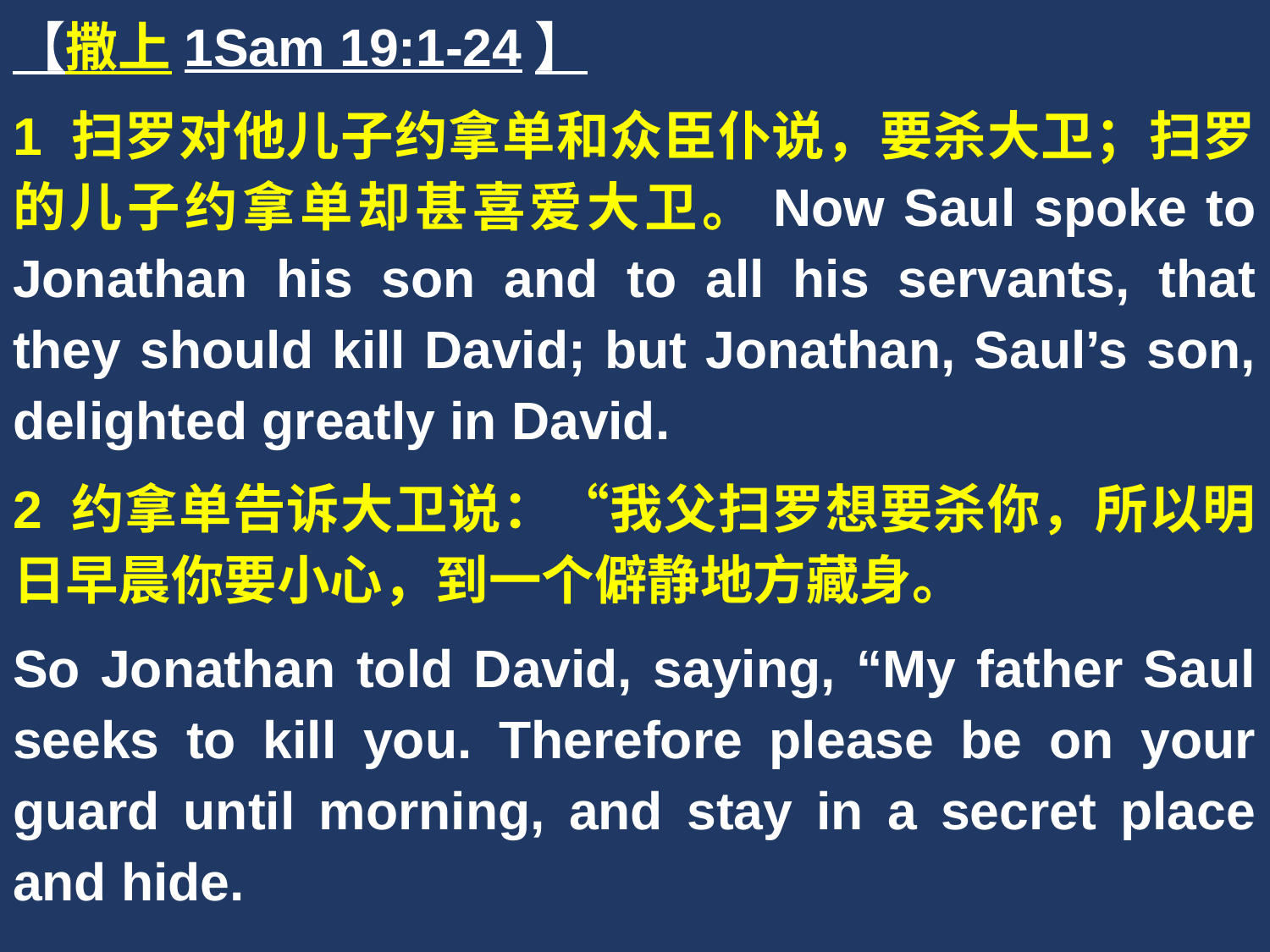

【撒上1Sam 19:1-24】
1 扫罗对他儿子约拿单和众臣仆说，要杀大卫；扫罗的儿子约拿单却甚喜爱大卫。Now Saul spoke to Jonathan his son and to all his servants, that they should kill David; but Jonathan, Saul’s son, delighted greatly in David.
2 约拿单告诉大卫说：“我父扫罗想要杀你，所以明日早晨你要小心，到一个僻静地方藏身。
So Jonathan told David, saying, “My father Saul seeks to kill you. Therefore please be on your guard until morning, and stay in a secret place and hide.